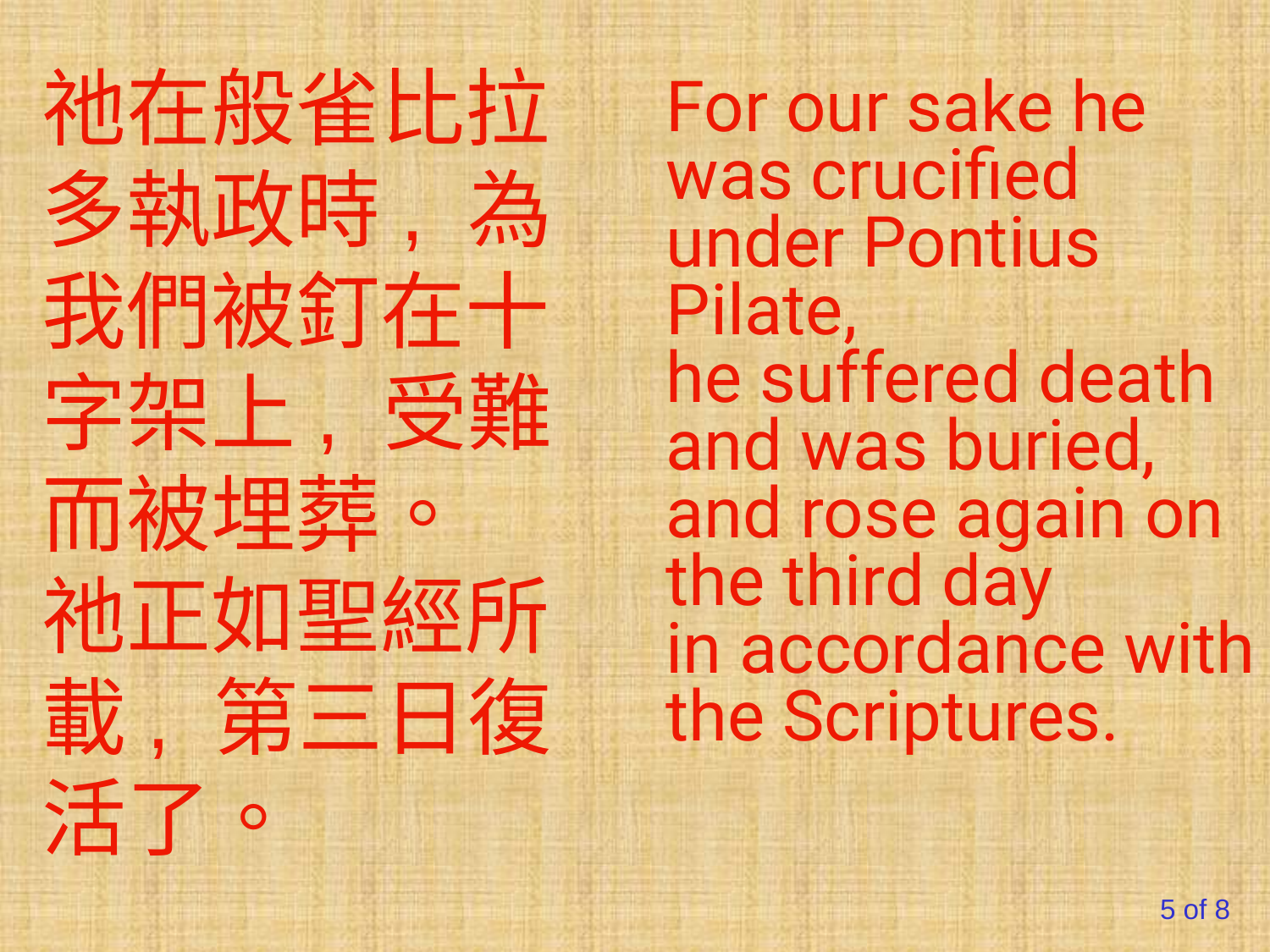

祂在般雀比拉多執政時, 為我們被釘在十字架上, 受難而被埋葬。
祂正如聖經所載, 第三日復活了。
For our sake he was crucified under Pontius Pilate,
he suffered death and was buried,
and rose again on the third day
in accordance with the Scriptures.
5 of 8